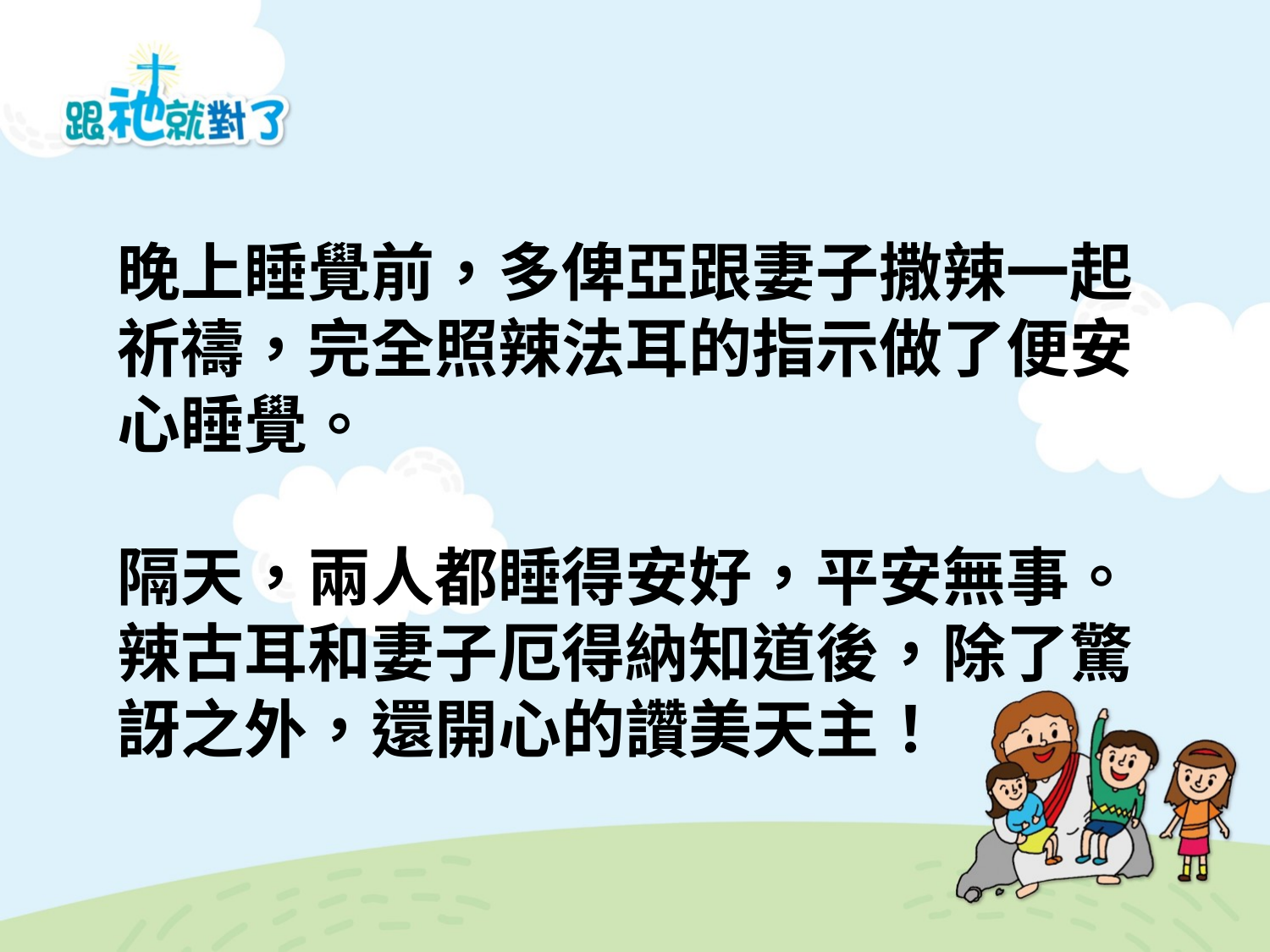

晚上睡覺前，多俾亞跟妻子撒辣一起祈禱，完全照辣法耳的指示做了便安心睡覺。

隔天，兩人都睡得安好，平安無事。辣古耳和妻子厄得納知道後，除了驚訝之外，還開心的讚美天主！